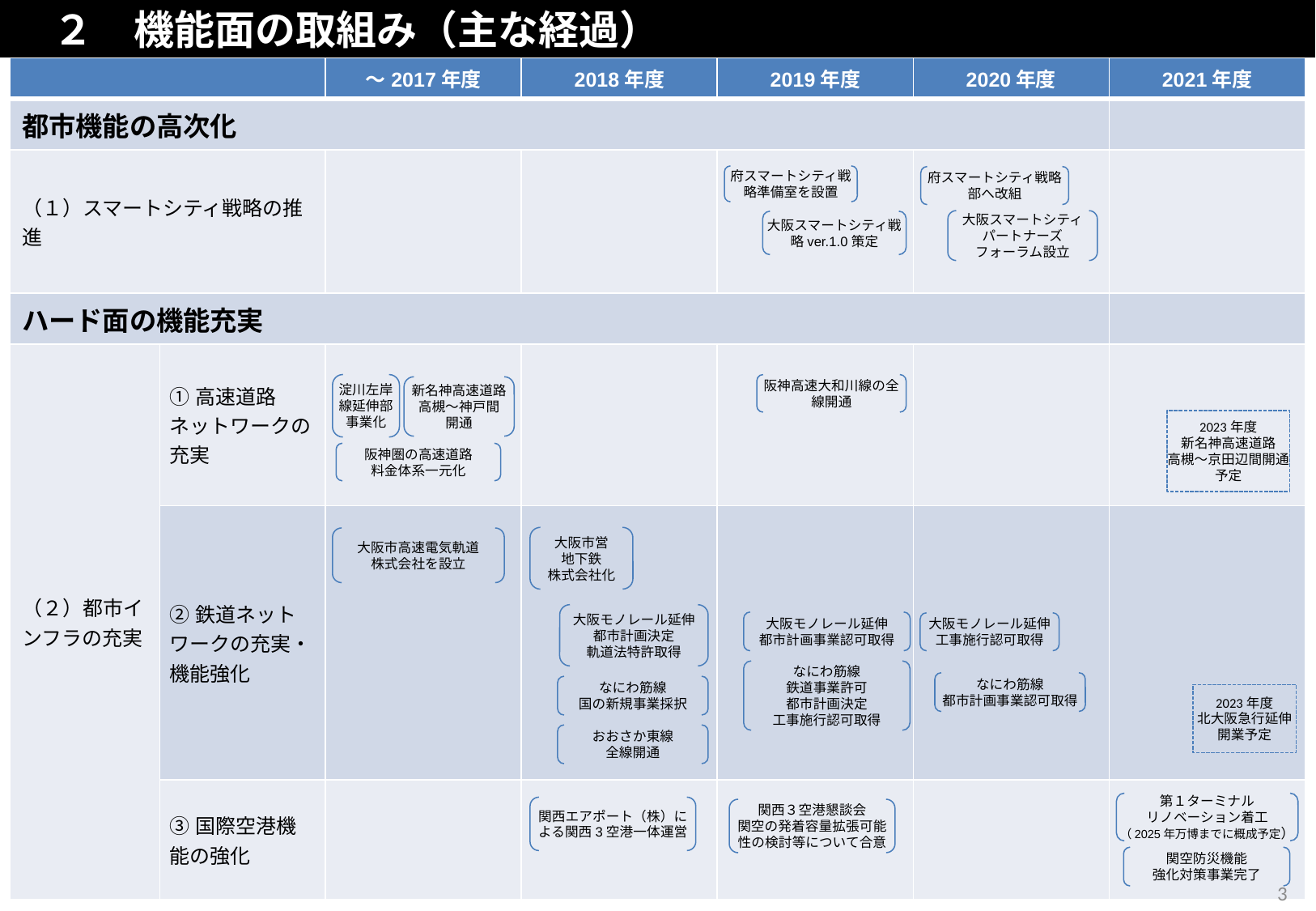

# ２　機能面の取組み（主な経過）
|  |  | ～2017年度 | 2018年度 | 2019年度 | 2020年度 | 2021年度 |
| --- | --- | --- | --- | --- | --- | --- |
| 都市機能の高次化 |  |  |  |  |  |  |
| （１）スマートシティ戦略の推進 |  |  |  |  |  |  |
| ハード面の機能充実 |  |  |  |  |  |  |
| （２）都市インフラの充実 | ①高速道路ネットワークの充実 |  |  |  |  |  |
|  | ②鉄道ネットワークの充実・機能強化 |  |  |  |  |  |
|  | ③国際空港機能の強化 |  |  |  |  |  |
府スマートシティ戦略準備室を設置
府スマートシティ戦略部へ改組
大阪スマートシティ
パートナーズ
フォーラム設立
大阪スマートシティ戦略ver.1.0策定
淀川左岸線延伸部事業化
阪神高速大和川線の全線開通
阪神圏の高速道路
料金体系一元化
新名神高速道路
高槻～神戸間
開通
2023年度
新名神高速道路
高槻～京田辺間開通予定
大阪市営
地下鉄
株式会社化
大阪市高速電気軌道
株式会社を設立
大阪モノレール延伸
都市計画事業認可取得
大阪モノレール延伸
工事施行認可取得
なにわ筋線
国の新規事業採択
おおさか東線
全線開通
大阪モノレール延伸
都市計画決定
軌道法特許取得
なにわ筋線
鉄道事業許可
都市計画決定
工事施行認可取得
なにわ筋線
都市計画事業認可取得
2023年度
北大阪急行延伸開業予定
第１ターミナル
リノベーション着工
（2025年万博までに概成予定）
関西エアポート（株）による関西3空港一体運営
関西３空港懇談会
関空の発着容量拡張可能性の検討等について合意
関空防災機能
強化対策事業完了
3